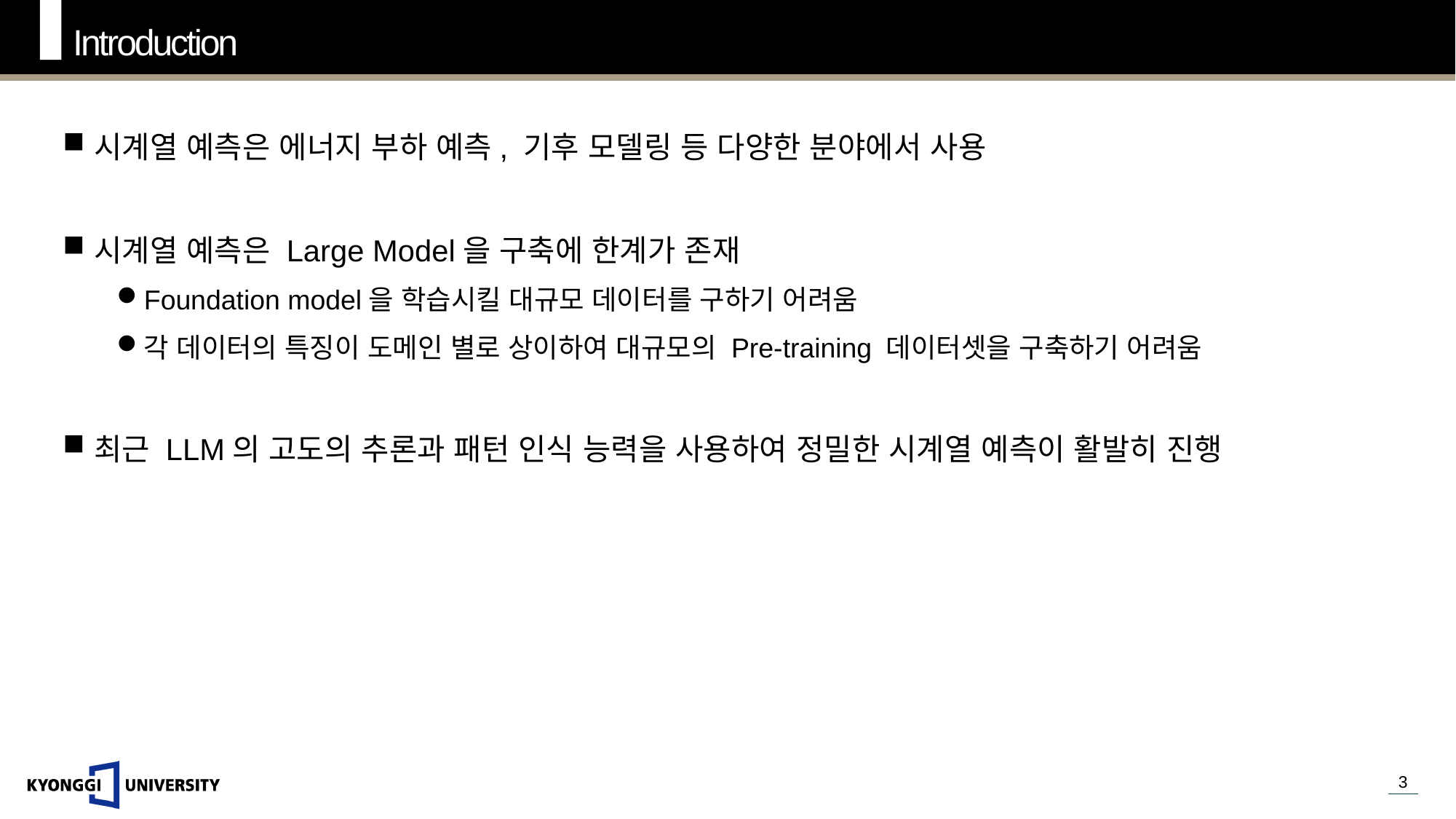

Introduction
시계열 예측은 에너지 부하 예측, 기후 모델링 등 다양한 분야에서 사용

시계열 예측은 Large Model을 구축에 한계가 존재
Foundation model을 학습시킬 대규모 데이터를 구하기 어려움
각 데이터의 특징이 도메인 별로 상이하여 대규모의 Pre-training 데이터셋을 구축하기 어려움

최근 LLM의 고도의 추론과 패턴 인식 능력을 사용하여 정밀한 시계열 예측이 활발히 진행